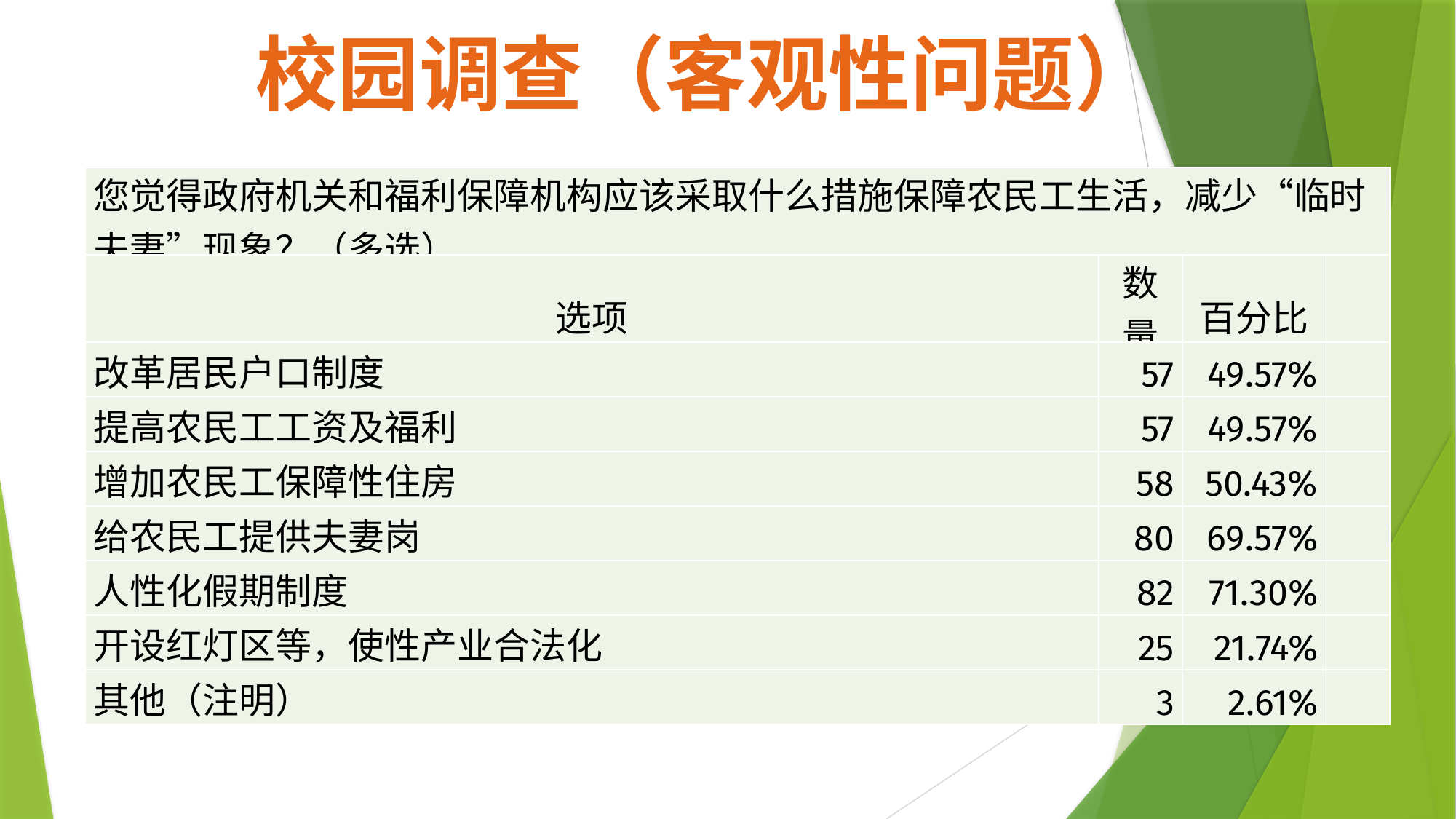

校园调查（客观性问题）
| 您觉得政府机关和福利保障机构应该采取什么措施保障农民工生活，减少“临时夫妻”现象？（多选） |  |  |  |
| --- | --- | --- | --- |
| 选项 | 数量 | 百分比 |  |
| 改革居民户口制度 | 57 | 49.57% |  |
| 提高农民工工资及福利 | 57 | 49.57% |  |
| 增加农民工保障性住房 | 58 | 50.43% |  |
| 给农民工提供夫妻岗 | 80 | 69.57% |  |
| 人性化假期制度 | 82 | 71.30% |  |
| 开设红灯区等，使性产业合法化 | 25 | 21.74% |  |
| 其他（注明） | 3 | 2.61% |  |